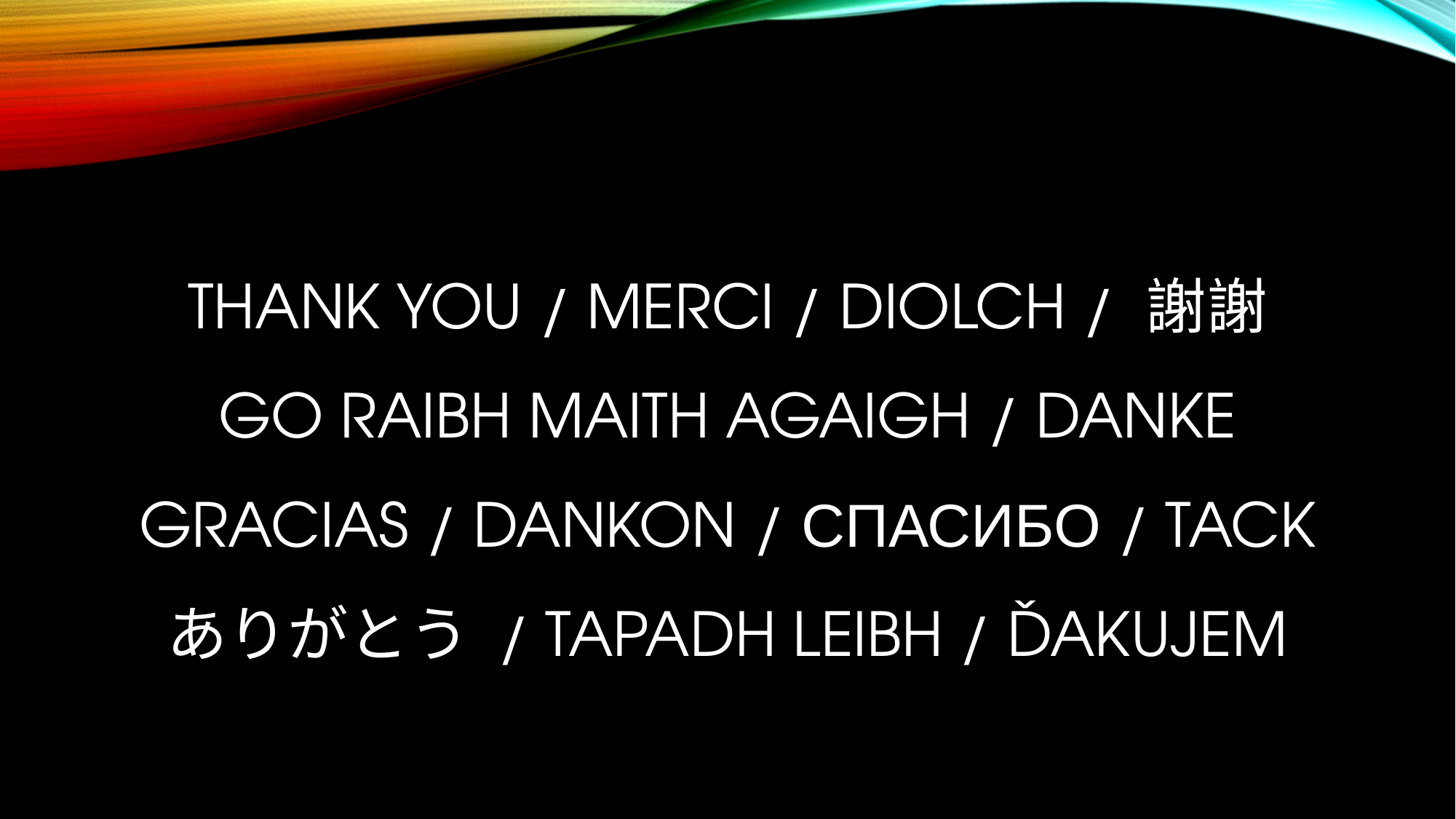

# Thank you / Merci / diolch / 謝謝 Go raibh maith agaigh / Danke Gracias / Dankon / спасибо / Tack ありがとう / Tapadh leibh / ďakujem